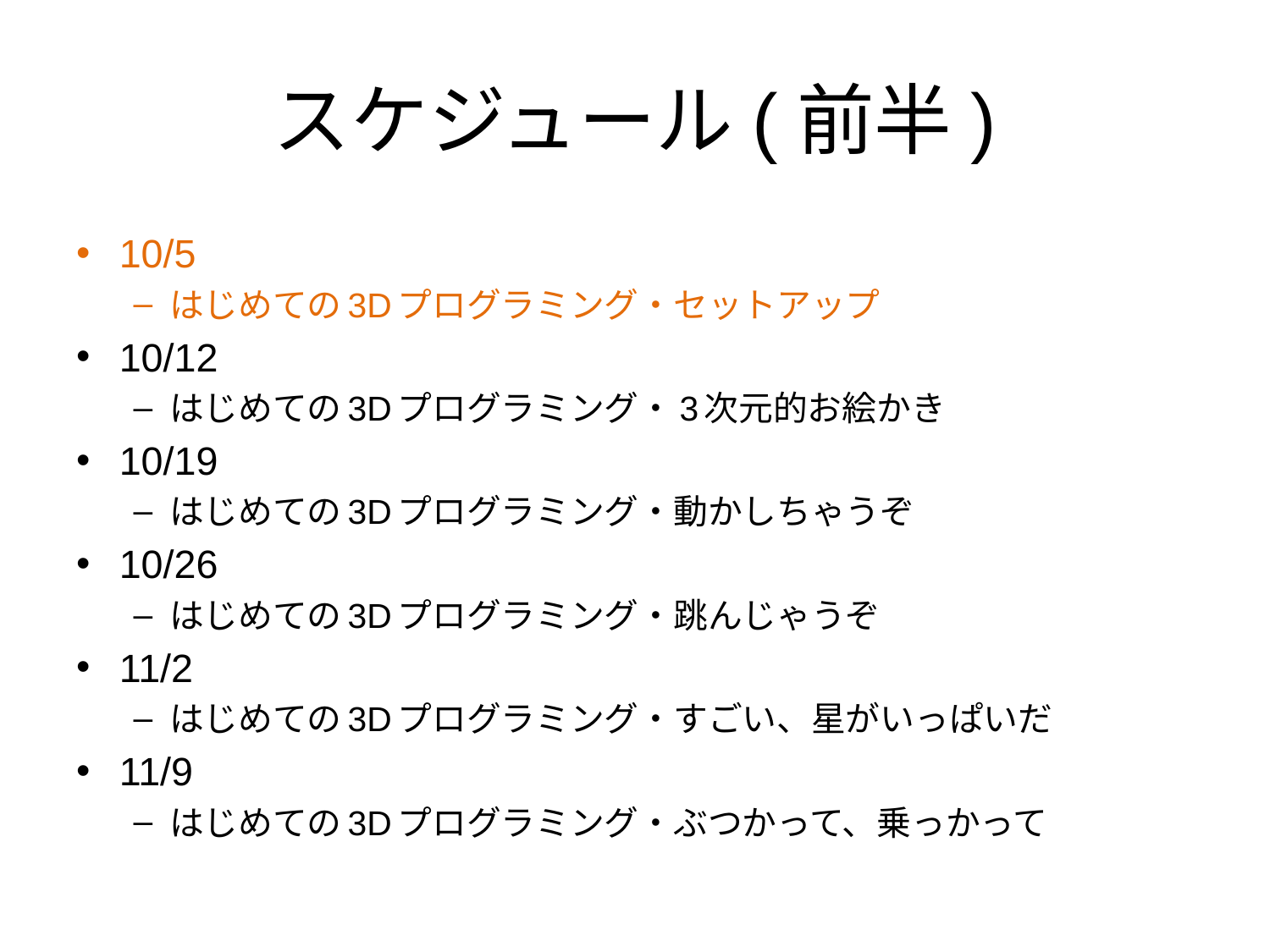

# スケジュール(前半)
10/5
はじめての3Dプログラミング・セットアップ
10/12
はじめての3Dプログラミング・3次元的お絵かき
10/19
はじめての3Dプログラミング・動かしちゃうぞ
10/26
はじめての3Dプログラミング・跳んじゃうぞ
11/2
はじめての3Dプログラミング・すごい、星がいっぱいだ
11/9
はじめての3Dプログラミング・ぶつかって、乗っかって